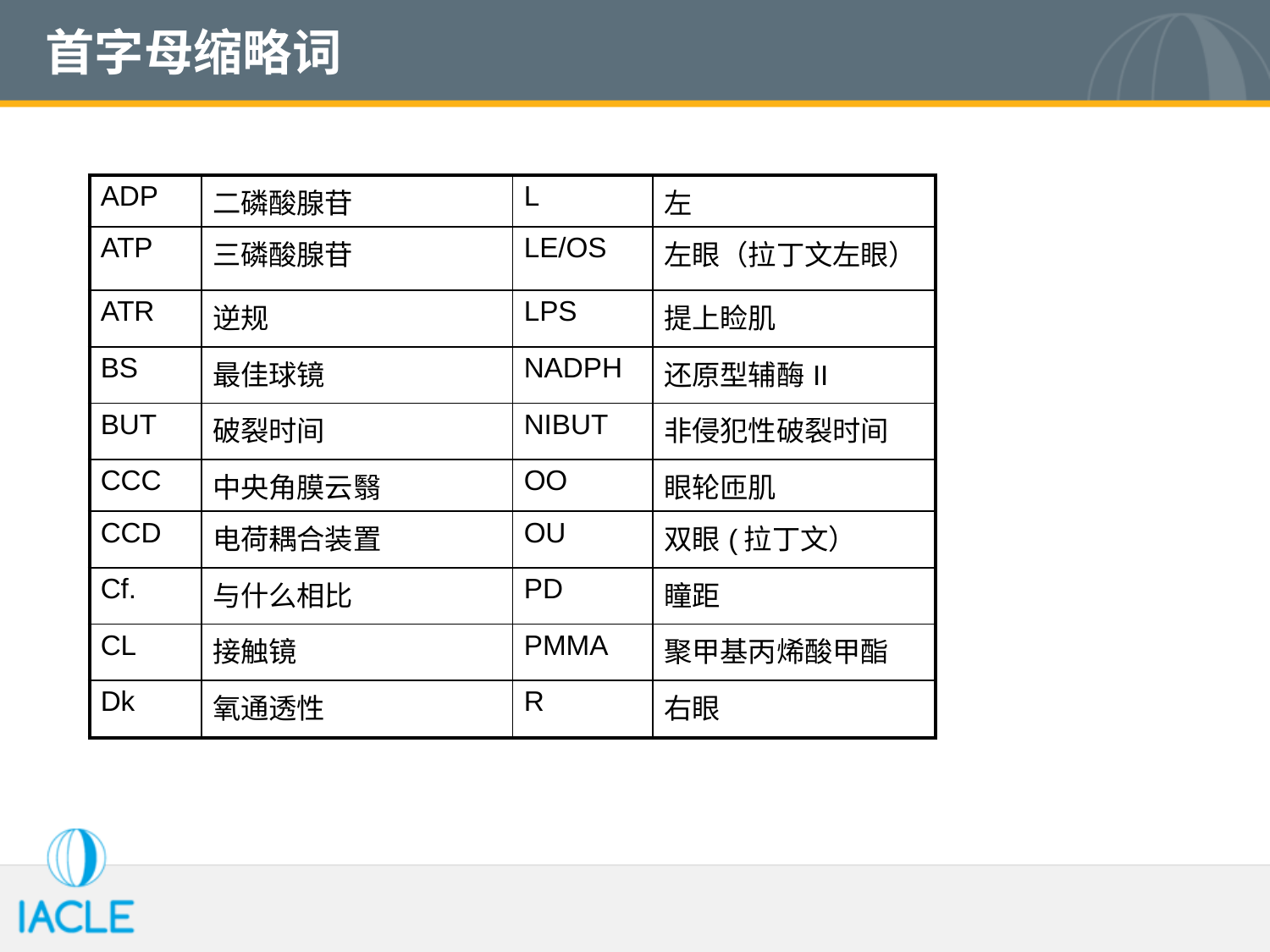

# 首字母缩略词
| ADP | 二磷酸腺苷 | L | 左 |
| --- | --- | --- | --- |
| ATP | 三磷酸腺苷 | LE/OS | 左眼（拉丁文左眼） |
| ATR | 逆规 | LPS | 提上睑肌 |
| BS | 最佳球镜 | NADPH | 还原型辅酶II |
| BUT | 破裂时间 | NIBUT | 非侵犯性破裂时间 |
| CCC | 中央角膜云翳 | OO | 眼轮匝肌 |
| CCD | 电荷耦合装置 | OU | 双眼(拉丁文） |
| Cf. | 与什么相比 | PD | 瞳距 |
| CL | 接触镜 | PMMA | 聚甲基丙烯酸甲酯 |
| Dk | 氧通透性 | R | 右眼 |